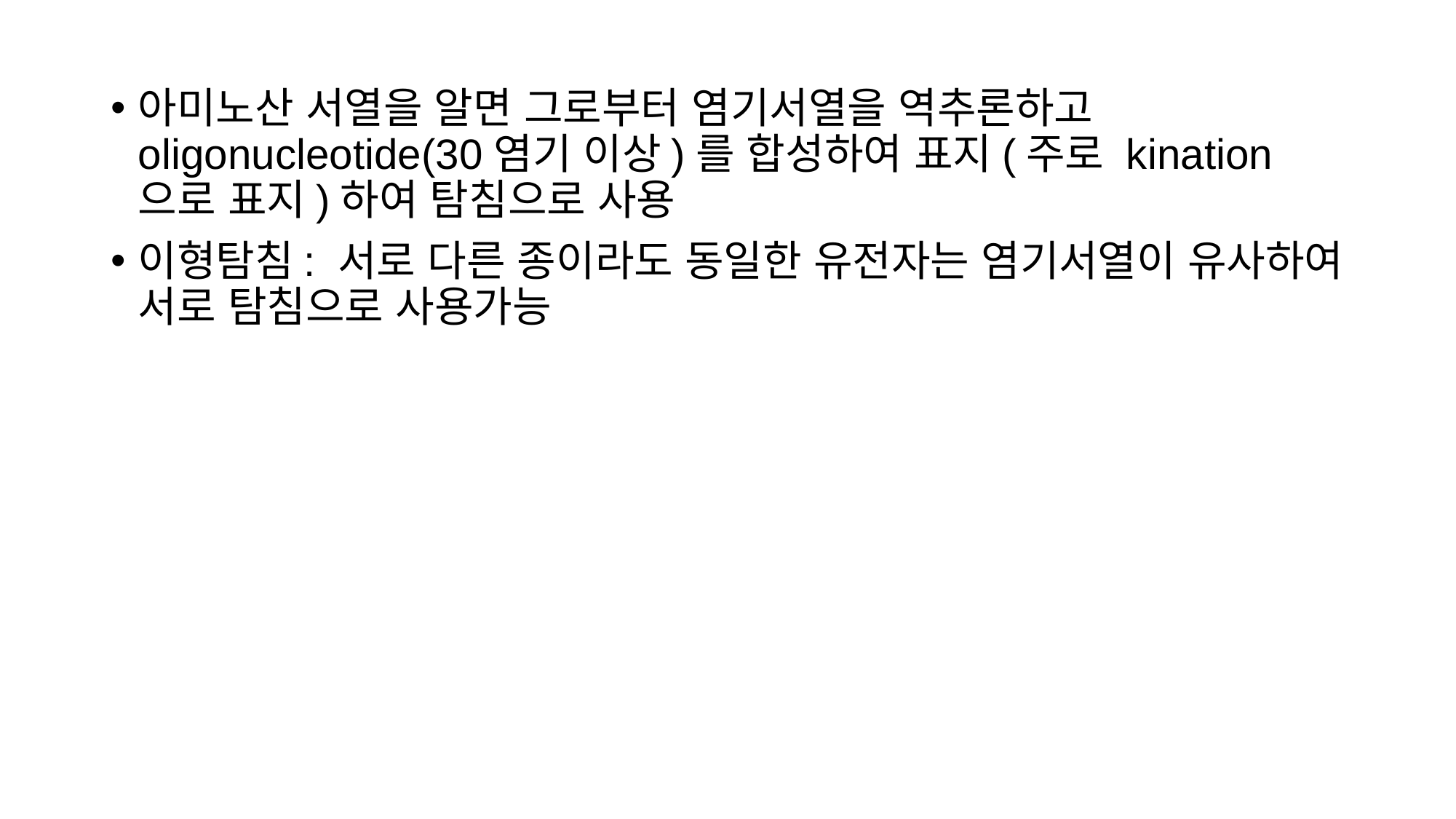

아미노산 서열을 알면 그로부터 염기서열을 역추론하고 oligonucleotide(30염기 이상)를 합성하여 표지(주로 kination으로 표지)하여 탐침으로 사용
이형탐침: 서로 다른 종이라도 동일한 유전자는 염기서열이 유사하여 서로 탐침으로 사용가능